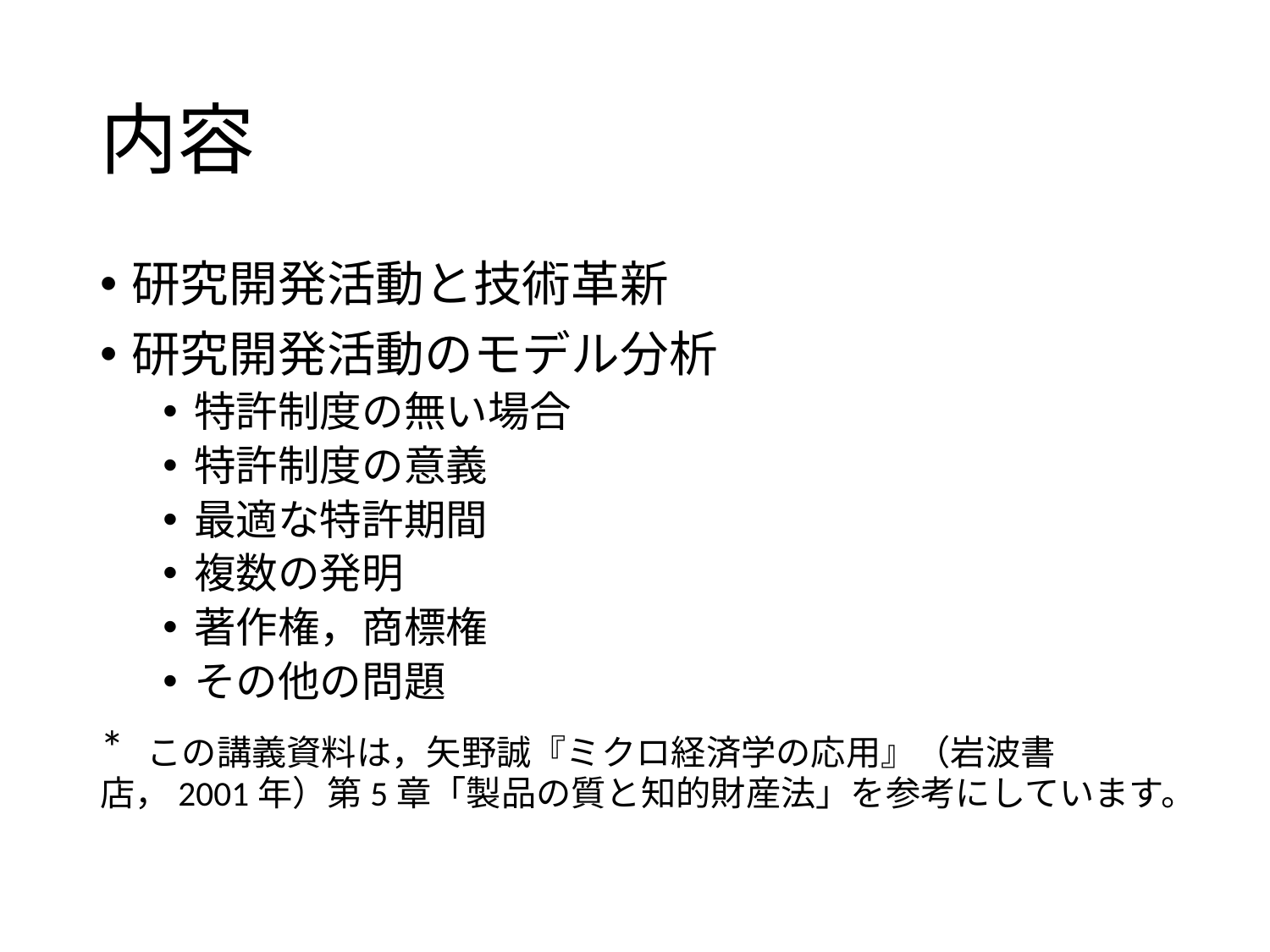

# 内容
研究開発活動と技術革新
研究開発活動のモデル分析
特許制度の無い場合
特許制度の意義
最適な特許期間
複数の発明
著作権，商標権
その他の問題
* この講義資料は，矢野誠『ミクロ経済学の応用』（岩波書店，2001年）第5章「製品の質と知的財産法」を参考にしています。